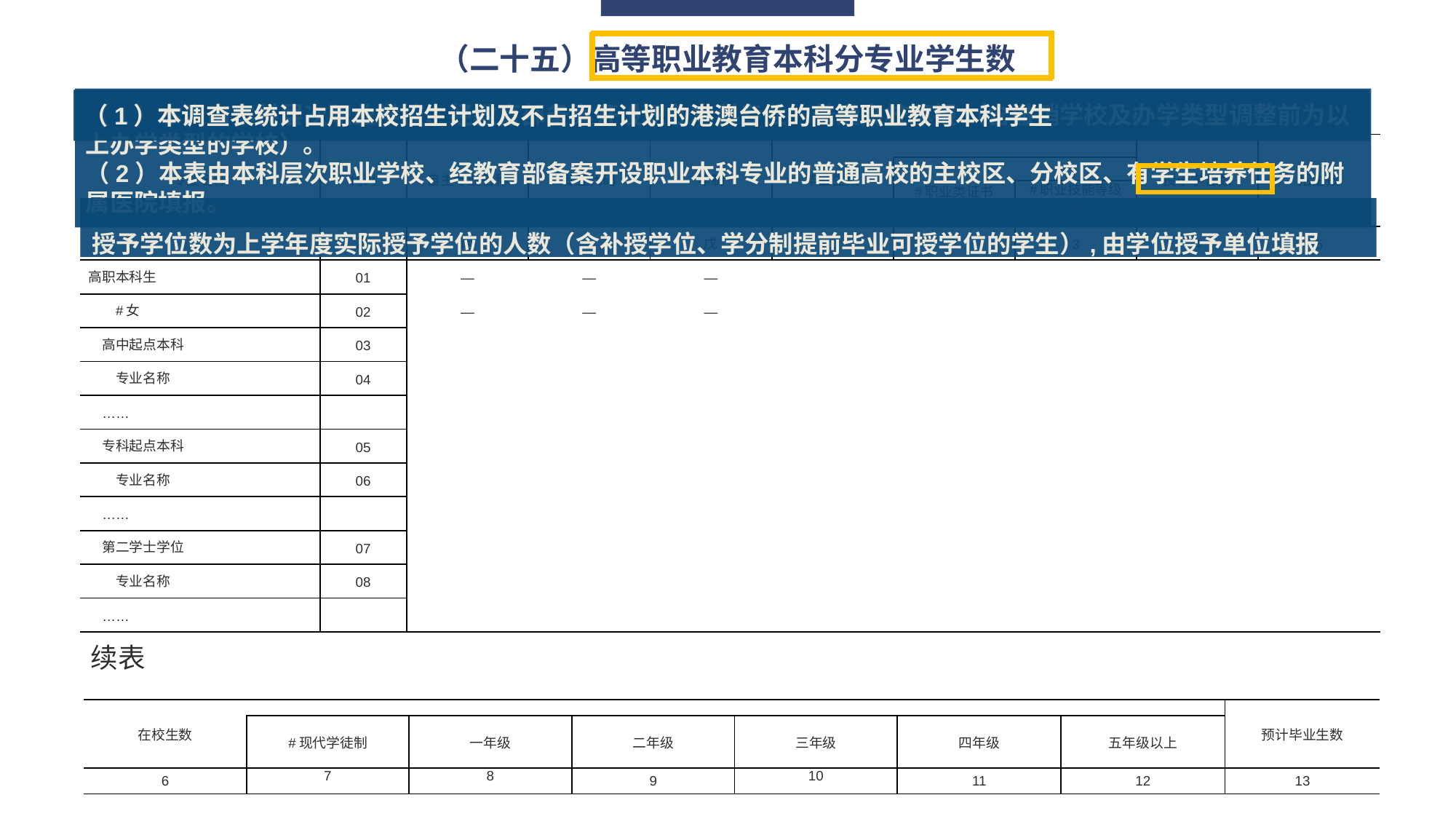

（1）本表由本科层次职业学校、经教育部备案开设职业本科专业的普通高校填报 （含撤销学校及办学类型调整前为以上办学类型的学校）。
（2）本表由本科层次职业学校、经教育部备案开设职业本科专业的普通高校的主校区、分校区、有学生培养任务的附属医院填报。

（1）本调查表统计占用本校招生计划及不占招生计划的港澳台侨的高等职业教育本科学生

（二十五）高等职业教育本科分专业学生数
| 专业名称 | 代码 | 自主专业名称 | 专业代码 | 年制 | 毕业生数 |  |  | 授予学位数 | 招生数 |
| --- | --- | --- | --- | --- | --- | --- | --- | --- | --- |
|  |  |  |  |  |  | #职业类证书 |  |  |  |
|  |  |  |  |  |  |  | #职业技能等级证书 |  |  |
| 甲 | 乙 | 丙 | 丁 | 戊 | 1 | 2 | 3 | 4 | 5 |
| 高职本科生 | 01 | — | — | — |  |  |  |  |  |
| #女 | 02 | — | — | — |  |  |  |  |  |
| 高中起点本科 | 03 |  |  |  |  |  |  |  |  |
| 专业名称 | 04 |  |  |  |  |  |  |  |  |
| …… |  |  |  |  |  |  |  |  |  |
| 专科起点本科 | 05 |  |  |  |  |  |  |  |  |
| 专业名称 | 06 |  |  |  |  |  |  |  |  |
| …… |  |  |  |  |  |  |  |  |  |
| 第二学士学位 | 07 |  |  |  |  |  |  |  |  |
| 专业名称 | 08 |  |  |  |  |  |  |  |  |
| …… |  |  |  |  |  |  |  |  |  |

授予学位数为上学年度实际授予学位的人数（含补授学位、学分制提前毕业可授学位的学生）,由学位授予单位填报
续表
| 在校生数 |  |  |  |  |  |  | 预计毕业生数 |
| --- | --- | --- | --- | --- | --- | --- | --- |
|  | #现代学徒制 | 一年级 | 二年级 | 三年级 | 四年级 | 五年级以上 |  |
| 6 | 7 | 8 | 9 | 10 | 11 | 12 | 13 |